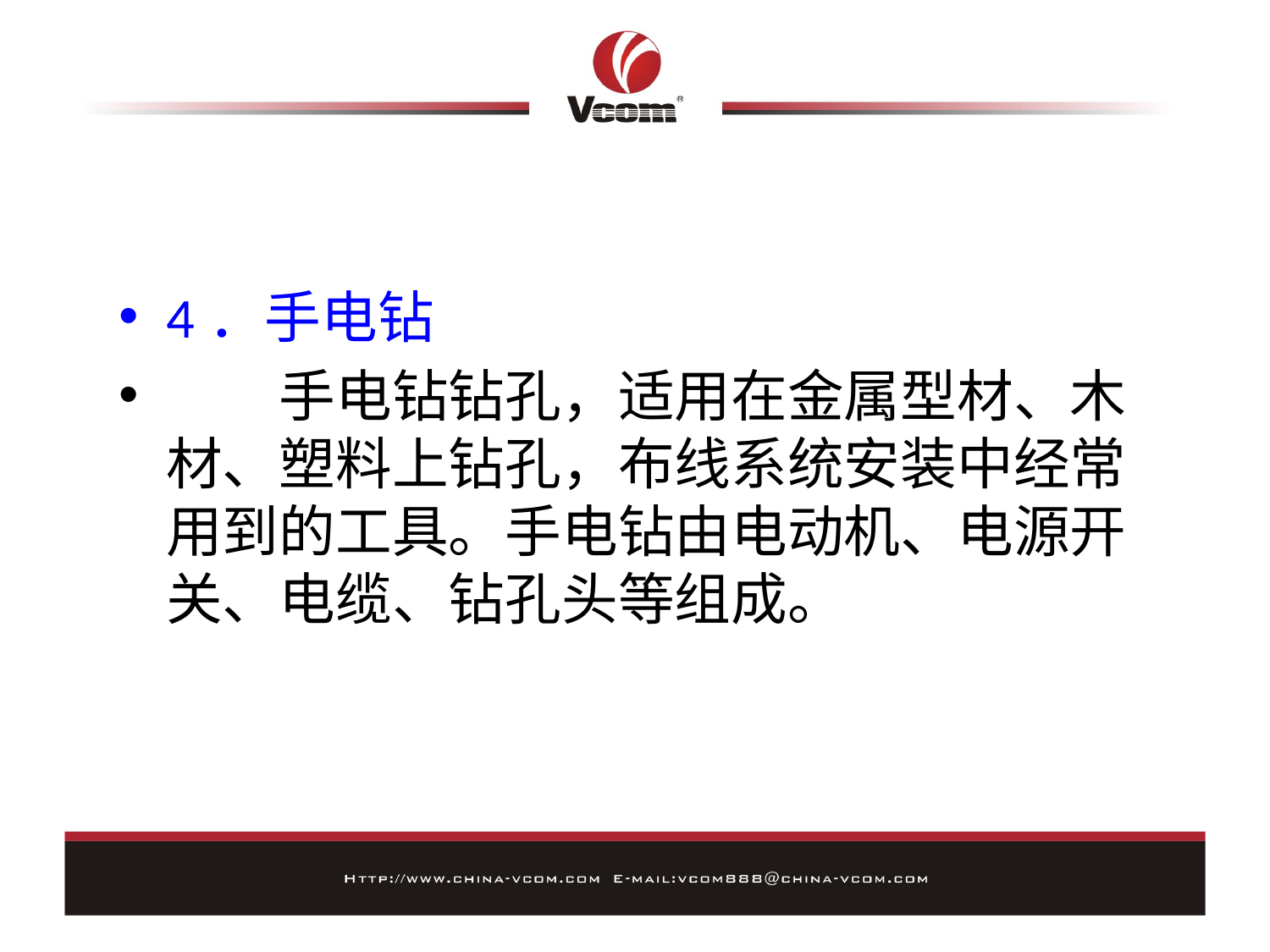

#
4．手电钻
　　手电钻钻孔，适用在金属型材、木材、塑料上钻孔，布线系统安装中经常用到的工具。手电钻由电动机、电源开关、电缆、钻孔头等组成。